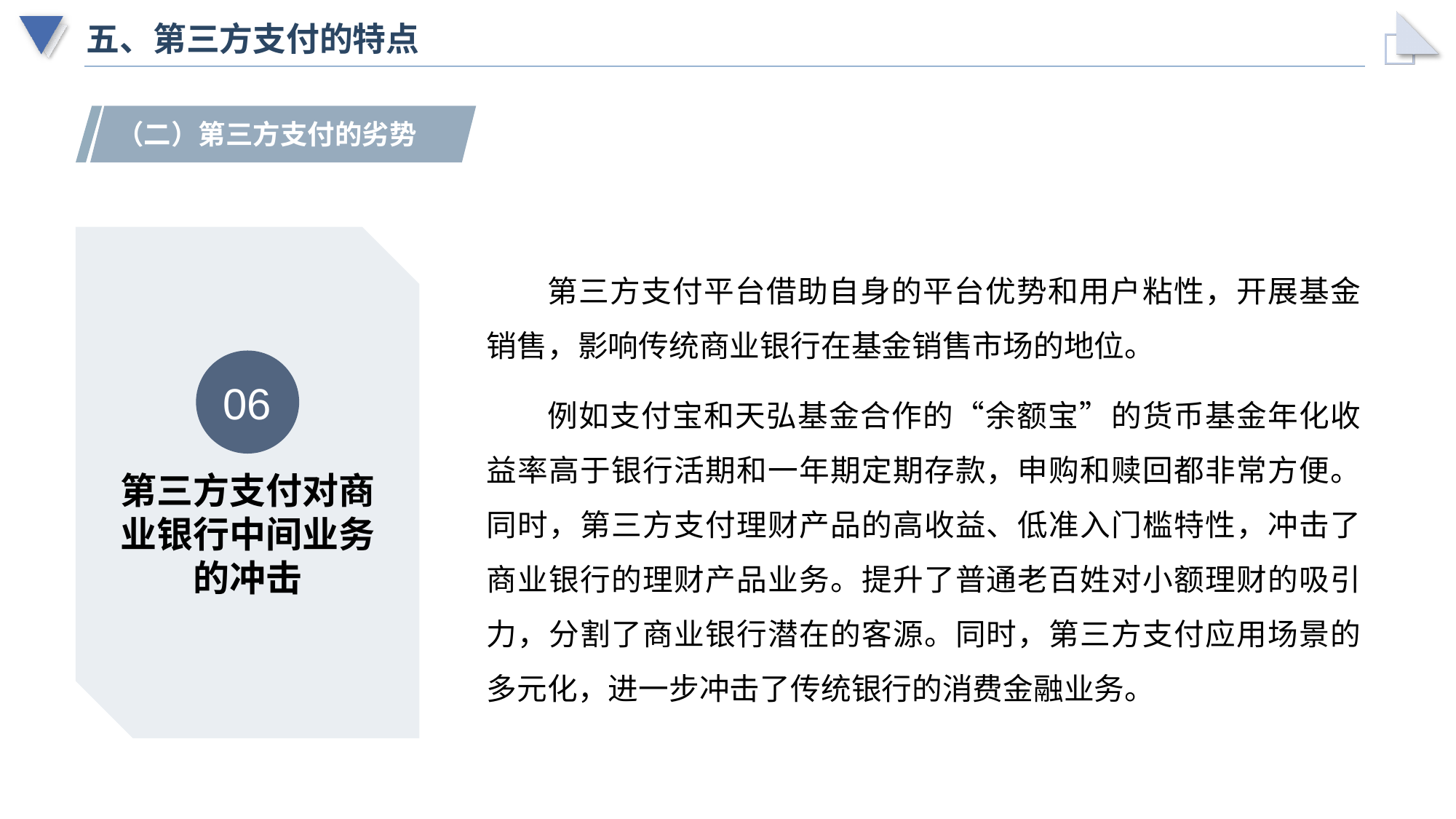

# 五、第三方支付的特点

（二）第三方支付的劣势

第三方支付平台借助自身的平台优势和用户粘性，开展基金销售，影响传统商业银行在基金销售市场的地位。
例如支付宝和天弘基金合作的“余额宝”的货币基金年化收益率高于银行活期和一年期定期存款，申购和赎回都非常方便。同时，第三方支付理财产品的高收益、低准入门槛特性，冲击了商业银行的理财产品业务。提升了普通老百姓对小额理财的吸引力，分割了商业银行潜在的客源。同时，第三方支付应用场景的多元化，进一步冲击了传统银行的消费金融业务。
06
第三方支付对商业银行中间业务的冲击